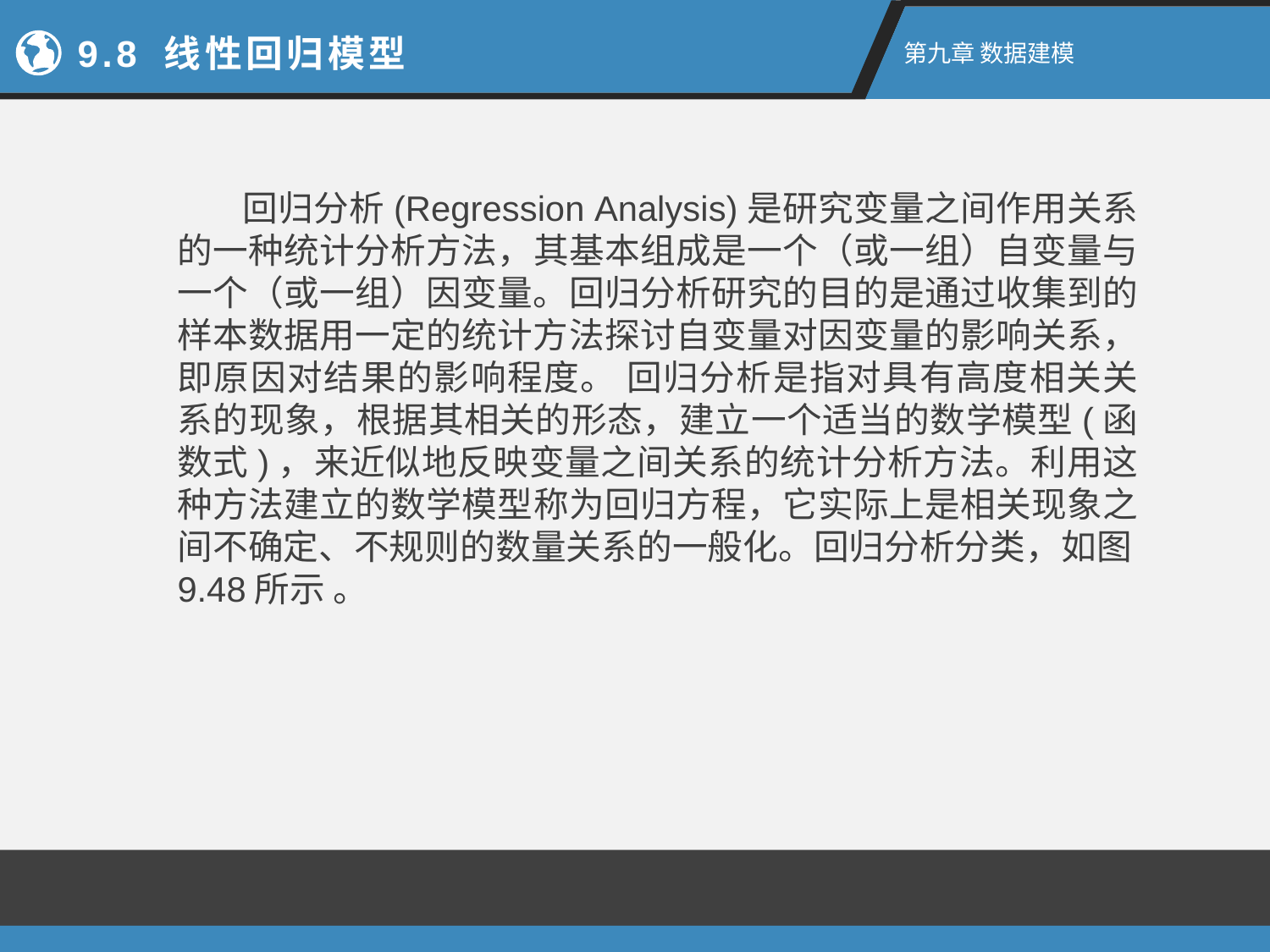

9.8 线性回归模型

第九章 数据建模
       回归分析(Regression Analysis)是研究变量之间作用关系的一种统计分析方法，其基本组成是一个（或一组）自变量与一个（或一组）因变量。回归分析研究的目的是通过收集到的样本数据用一定的统计方法探讨自变量对因变量的影响关系，即原因对结果的影响程度。 回归分析是指对具有高度相关关系的现象，根据其相关的形态，建立一个适当的数学模型(函数式)，来近似地反映变量之间关系的统计分析方法。利用这种方法建立的数学模型称为回归方程，它实际上是相关现象之间不确定、不规则的数量关系的一般化。回归分析分类，如图9.48所示 。